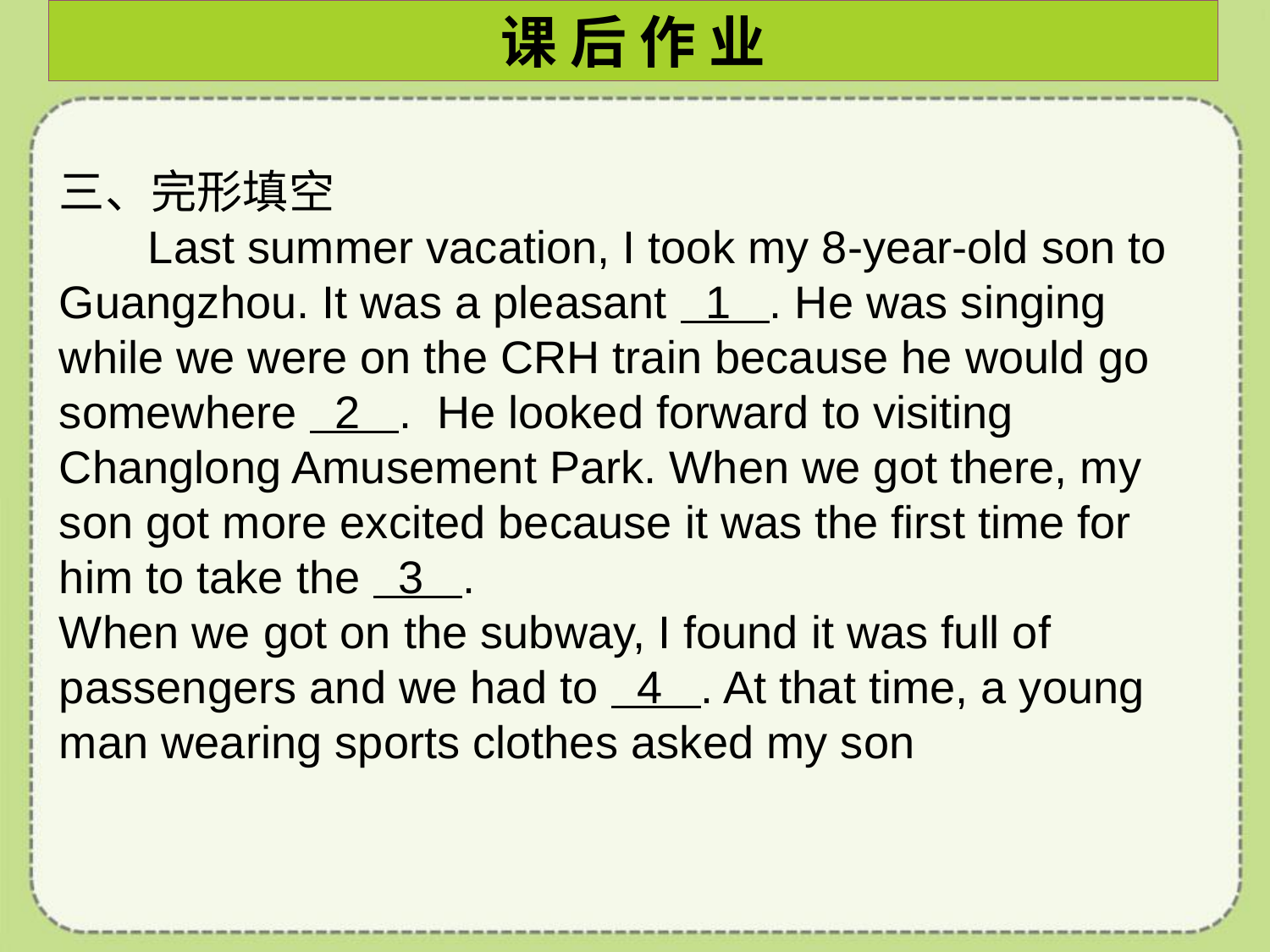

课 后 作 业
三、完形填空
       Last summer vacation, I took my 8-year-old son to Guangzhou. It was a pleasant   1   . He was singing while we were on the CRH train because he would go somewhere   2   .  He looked forward to visiting Changlong Amusement Park. When we got there, my son got more excited because it was the first time for him to take the   3   .
When we got on the subway, I found it was full of passengers and we had to   4   . At that time, a young man wearing sports clothes asked my son